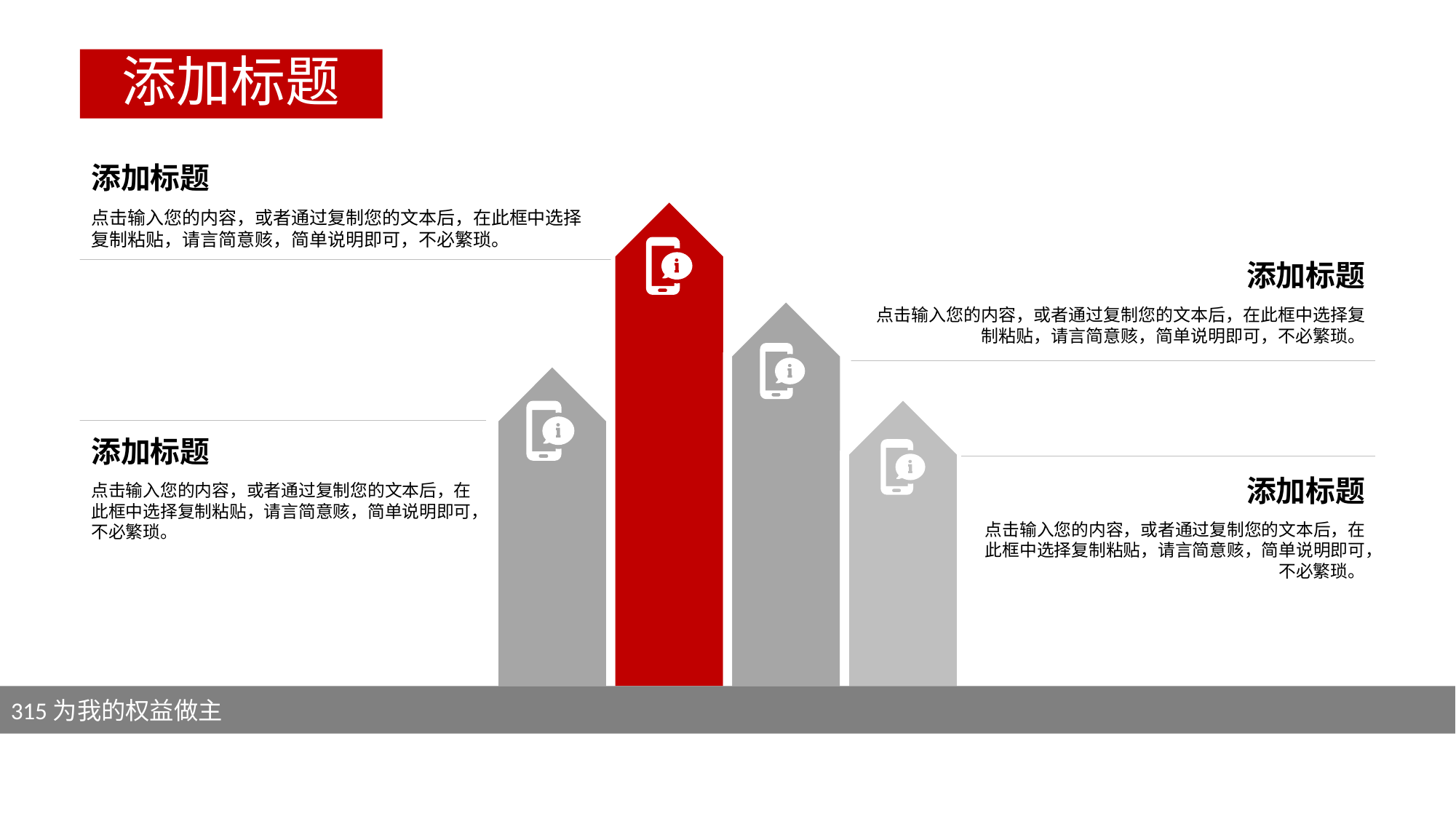

# 添加标题
添加标题
点击输入您的内容，或者通过复制您的文本后，在此框中选择复制粘贴，请言简意赅，简单说明即可，不必繁琐。

添加标题
点击输入您的内容，或者通过复制您的文本后，在此框中选择复制粘贴，请言简意赅，简单说明即可，不必繁琐。

添加标题

添加标题

点击输入您的内容，或者通过复制您的文本后，在此框中选择复制粘贴，请言简意赅，简单说明即可，不必繁琐。

点击输入您的内容，或者通过复制您的文本后，在此框中选择复制粘贴，请言简意赅，简单说明即可，不必繁琐。
315为我的权益做主